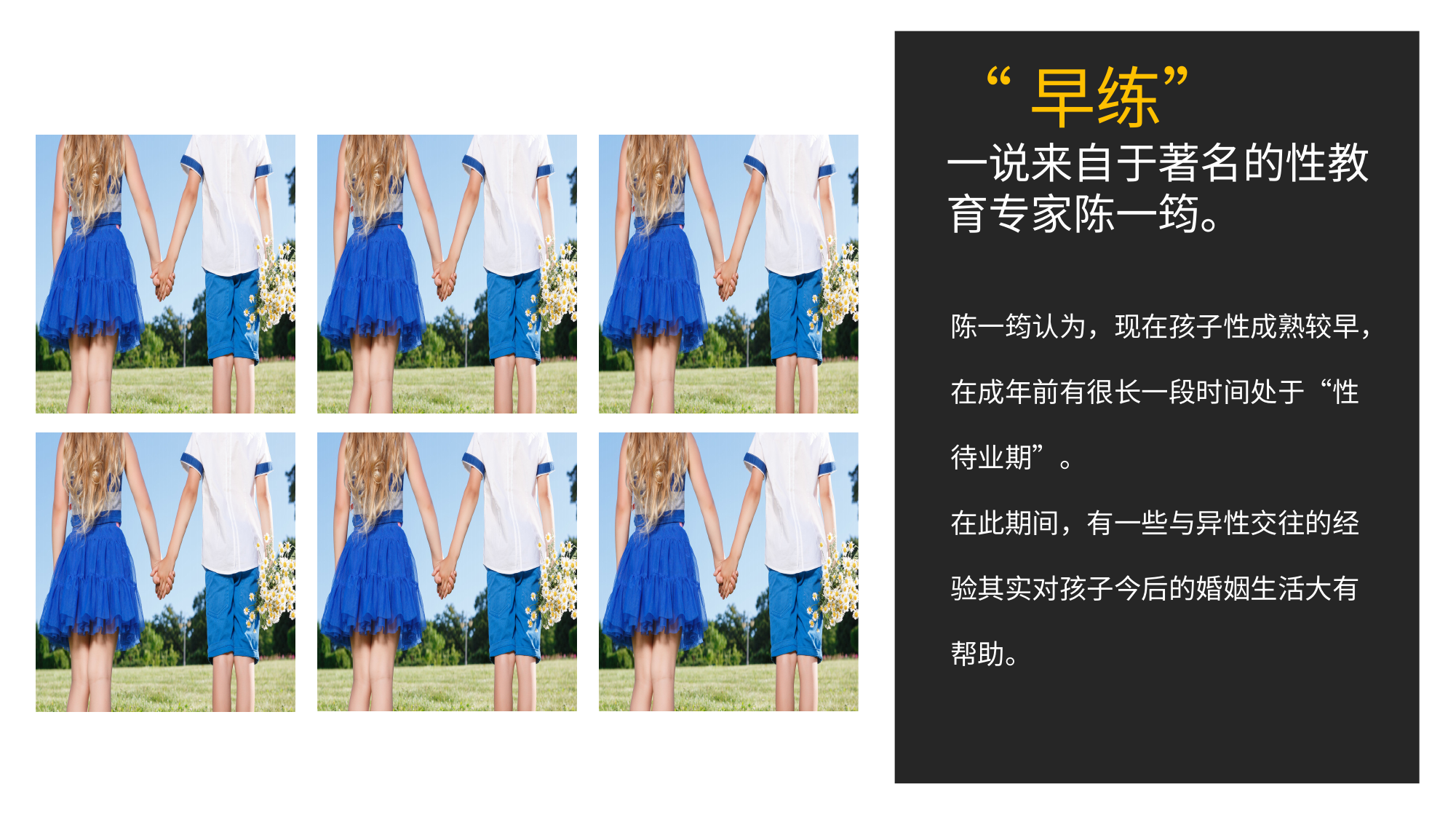

“早练”
一说来自于著名的性教育专家陈一筠。

陈一筠认为，现在孩子性成熟较早，在成年前有很长一段时间处于“性待业期”。
在此期间，有一些与异性交往的经验其实对孩子今后的婚姻生活大有帮助。